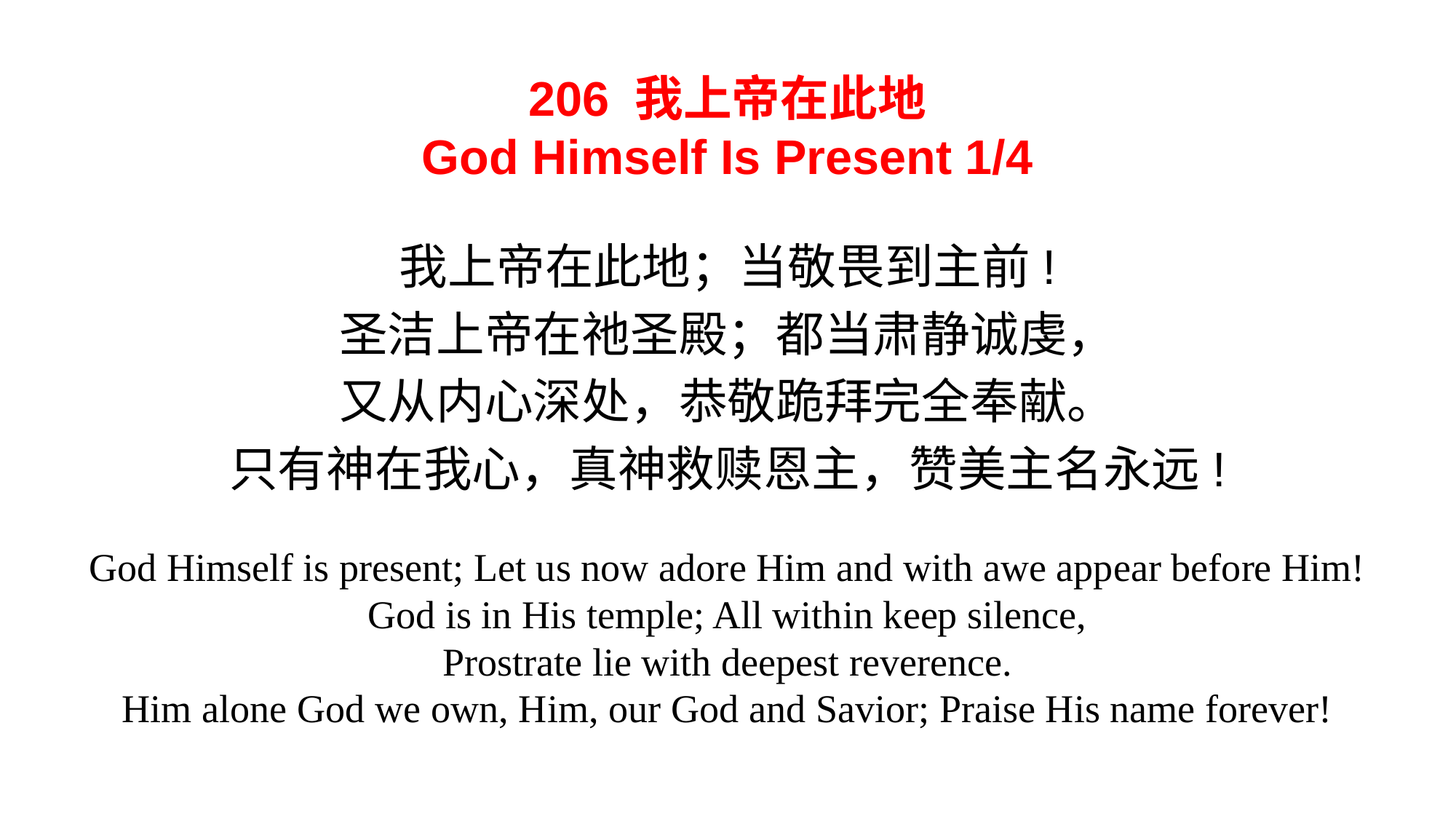

206 我上帝在此地
God Himself Is Present 1/4
我上帝在此地；当敬畏到主前!
圣洁上帝在祂圣殿；都当肃静诚虔，
又从内心深处，恭敬跪拜完全奉献。
只有神在我心，真神救赎恩主，赞美主名永远!

God Himself is present; Let us now adore Him and with awe appear before Him!
God is in His temple; All within keep silence,
Prostrate lie with deepest reverence.
Him alone God we own, Him, our God and Savior; Praise His name forever!